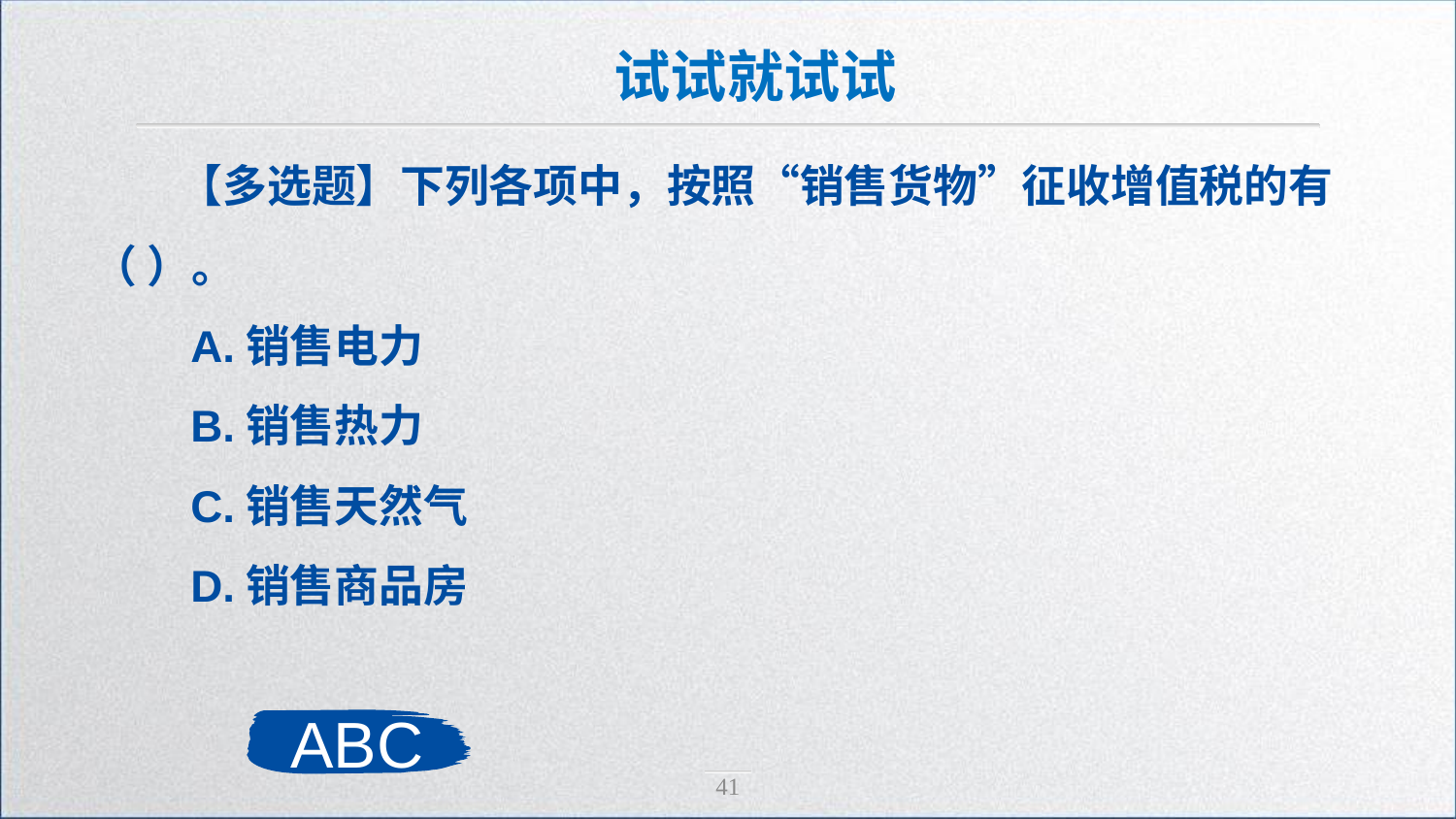

试试就试试
【多选题】下列各项中，按照“销售货物”征收增值税的有（ ）。
 A.销售电力
 B.销售热力
 C.销售天然气
 D.销售商品房
ABC

41